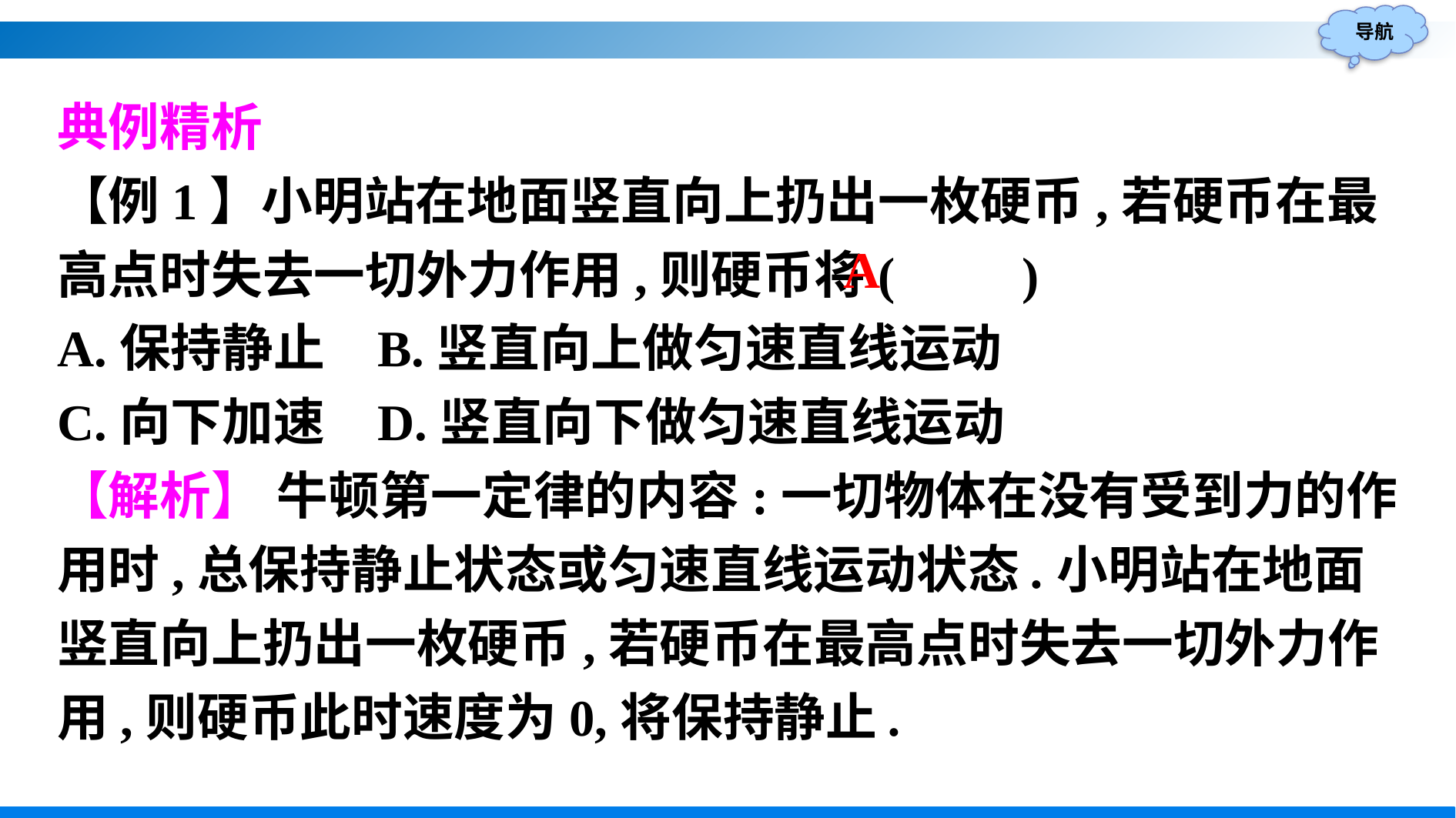

典例精析
【例1】小明站在地面竖直向上扔出一枚硬币,若硬币在最高点时失去一切外力作用,则硬币将(　　)
A.保持静止	B.竖直向上做匀速直线运动
C.向下加速	D.竖直向下做匀速直线运动
【解析】 牛顿第一定律的内容:一切物体在没有受到力的作用时,总保持静止状态或匀速直线运动状态.小明站在地面竖直向上扔出一枚硬币,若硬币在最高点时失去一切外力作用,则硬币此时速度为0,将保持静止.
A